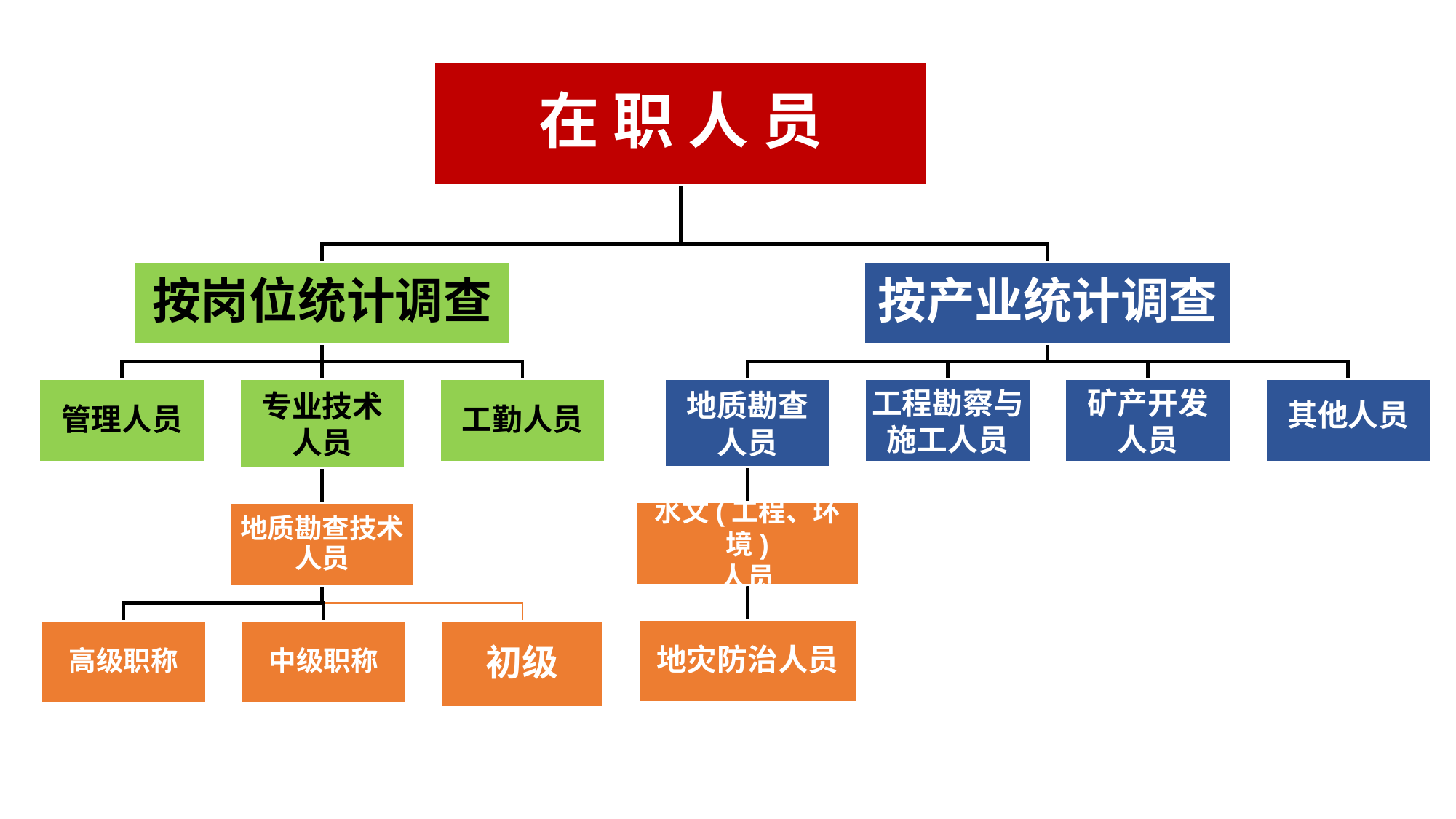

在 职 人 员
按岗位统计调查
管理人员
专业技术
人员
地质勘查技术人员
高级职称
中级职称
初级
工勤人员
按产业统计调查
地质勘查
人员
水文(工程、环境)
人员
地灾防治人员
工程勘察与施工人员
矿产开发
人员
其他人员